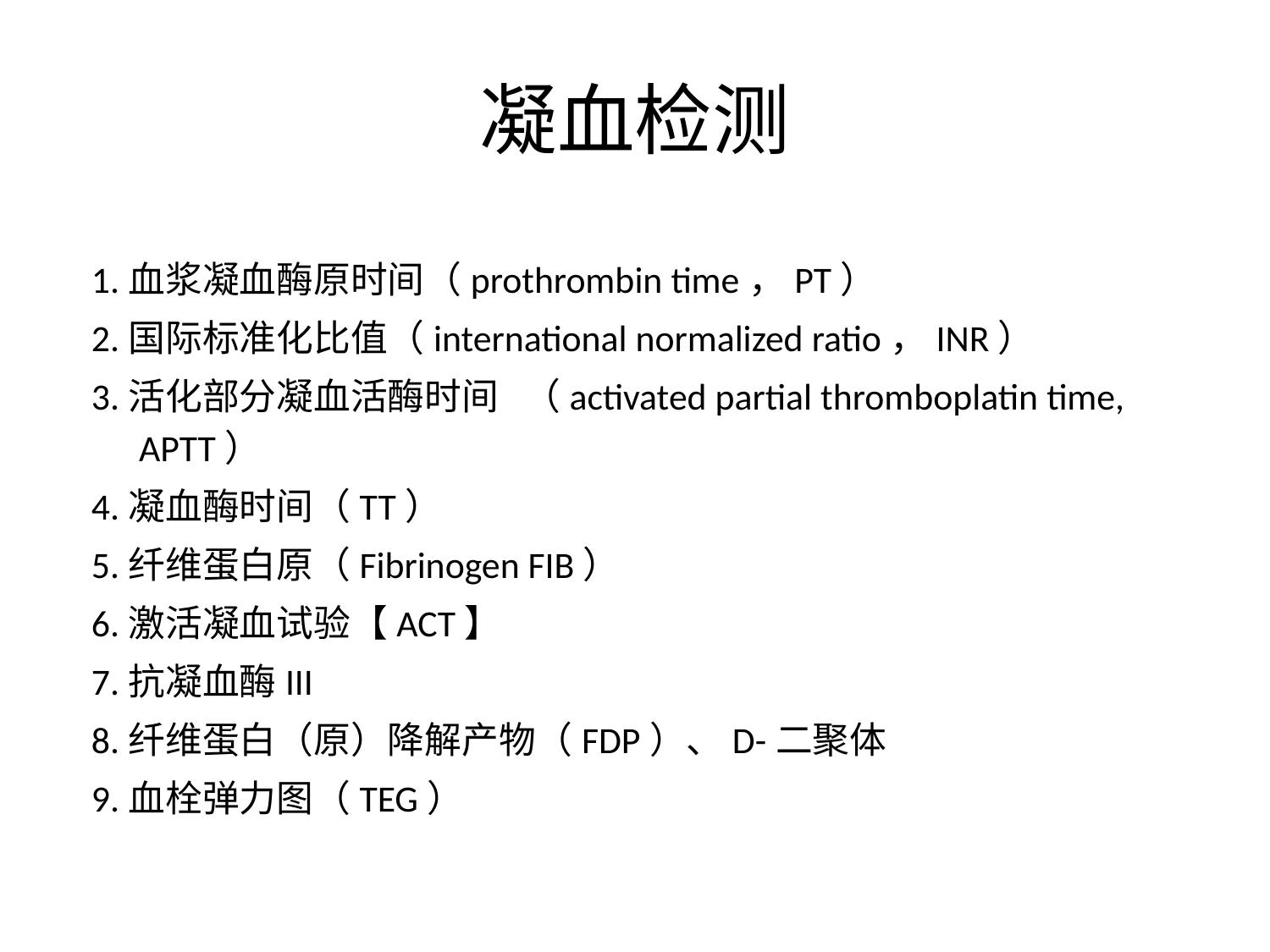

# 凝血检测
1.血浆凝血酶原时间（prothrombin time，PT）
2.国际标准化比值（international normalized ratio，INR）
3.活化部分凝血活酶时间   （activated partial thromboplatin time, APTT）
4.凝血酶时间（TT）
5.纤维蛋白原（Fibrinogen FIB）
6.激活凝血试验【ACT】
7.抗凝血酶III
8.纤维蛋白（原）降解产物（FDP）、D-二聚体
9.血栓弹力图（TEG）